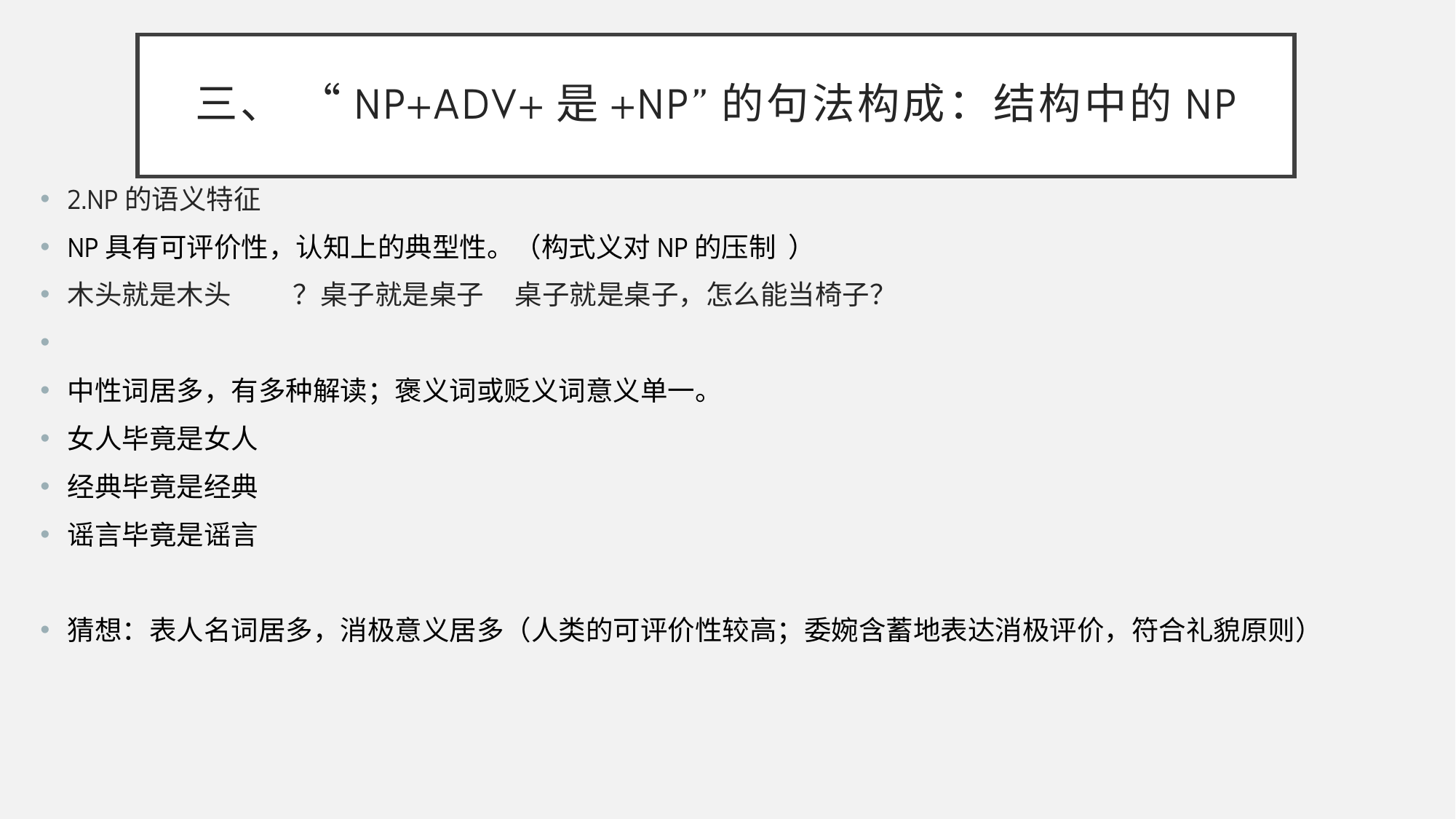

# 三、 “np+adv+是+np”的句法构成：结构中的NP
2.NP的语义特征
NP具有可评价性，认知上的典型性。（构式义对NP的压制  ）
木头就是木头          ？桌子就是桌子     桌子就是桌子，怎么能当椅子？

中性词居多，有多种解读；褒义词或贬义词意义单一。
女人毕竟是女人
经典毕竟是经典
谣言毕竟是谣言

猜想：表人名词居多，消极意义居多（人类的可评价性较高；委婉含蓄地表达消极评价，符合礼貌原则）